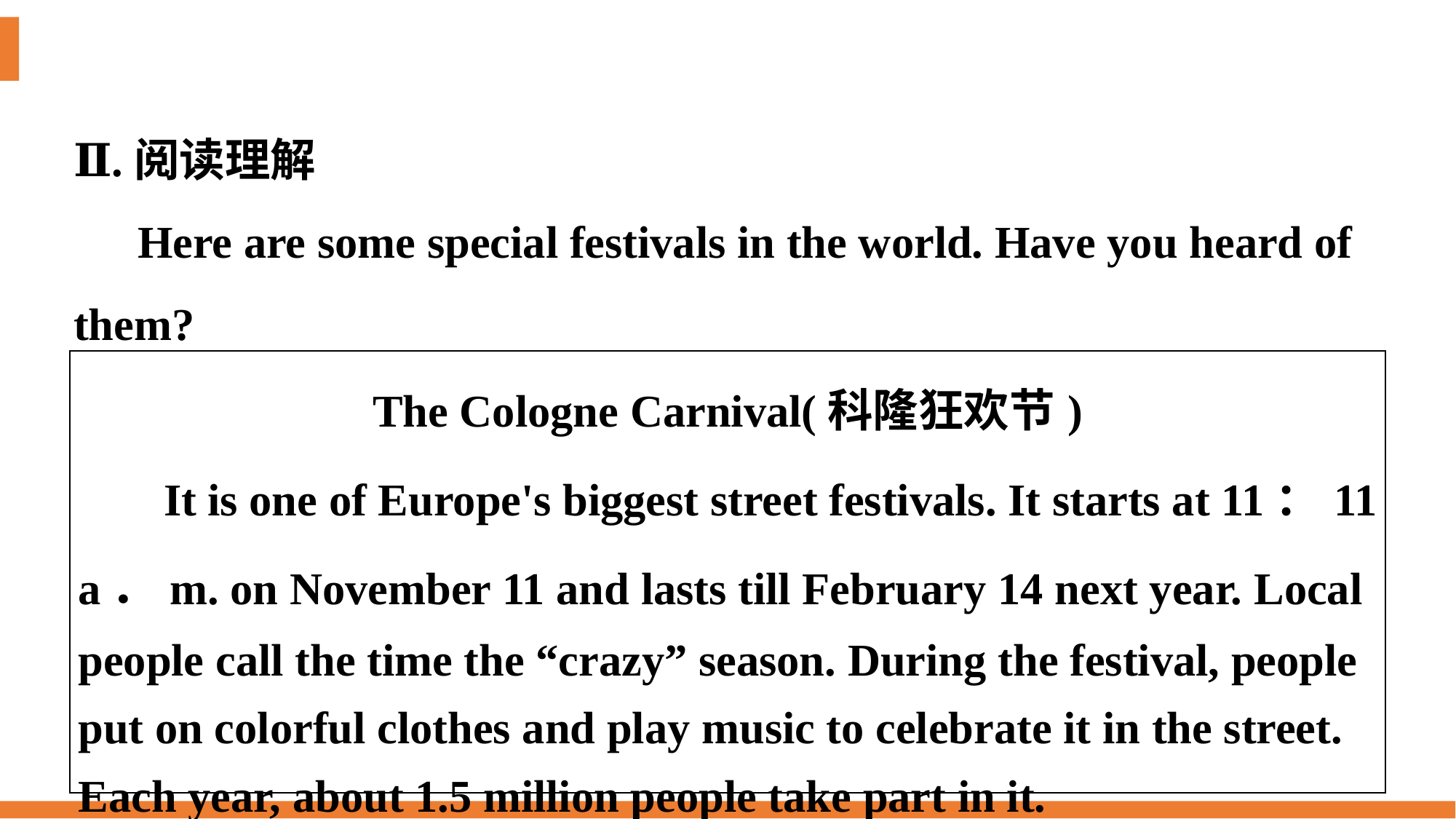

Ⅱ.阅读理解
Here are some special festivals in the world. Have you heard of them?
| The Cologne Carnival(科隆狂欢节) It is one of Europe's biggest street festivals. It starts at 11：11 a．m. on November 11 and lasts till February 14 next year. Local people call the time the “crazy” season. During the festival, people put on colorful clothes and play music to celebrate it in the street. Each year, about 1.5 million people take part in it. |
| --- |